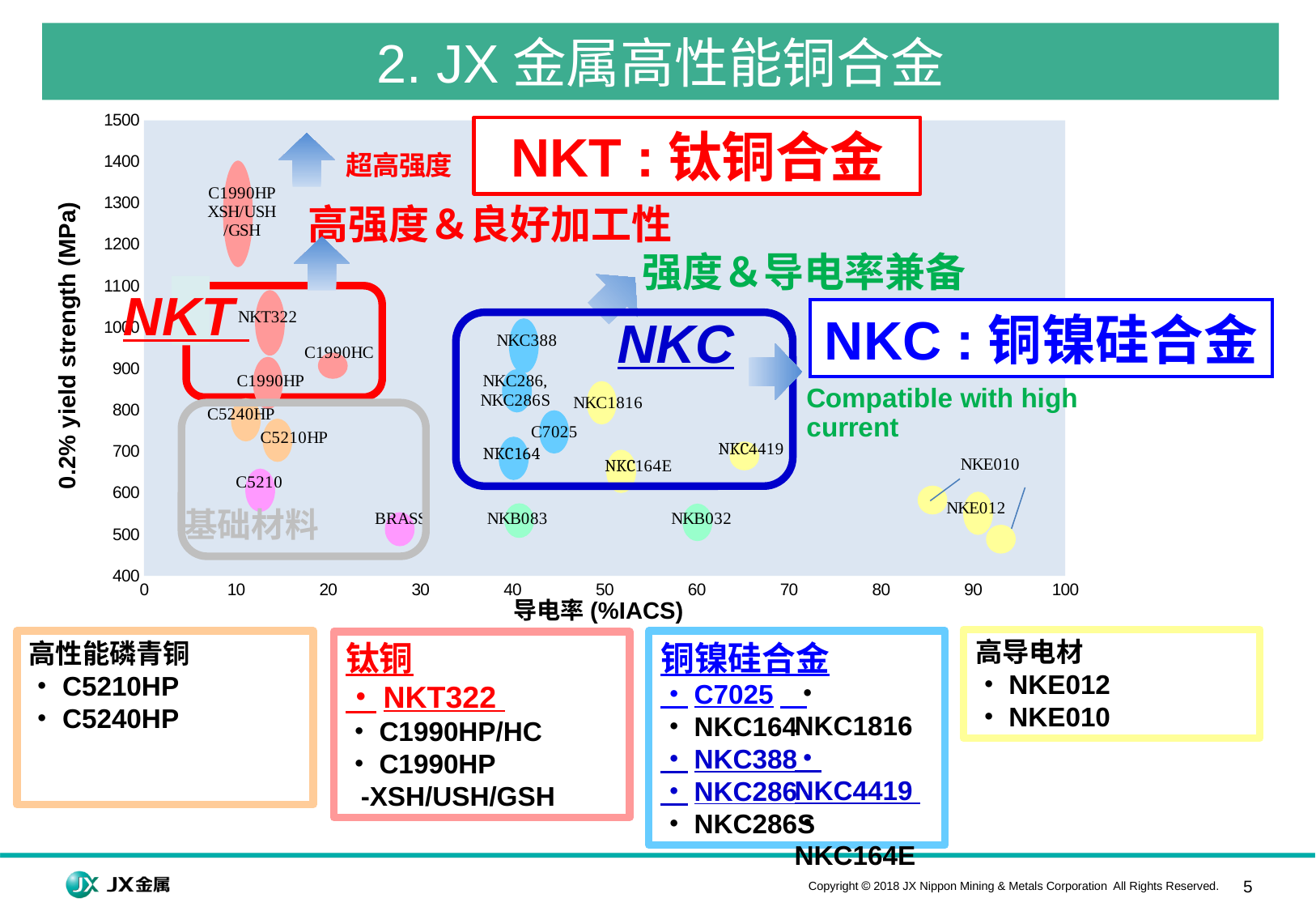

2. JX金属高性能铜合金

### Chart

| Category |  |  |  |  |  |  |  |  |
|---|---|---|---|---|---|---|---|---|
NKT :钛铜合金
NKT

NKC :铜镍硅合金
NKC
0.2% yield strength (MPa)

基础材料
导电率(%IACS)
高导电材
・NKE012
・NKE010
高性能磷青铜
・C5210HP
・C5240HP

铜镍硅合金
・C7025
・NKC164
・NKC388
・NKC286
・NKC286S
钛铜
・NKT322
・C1990HP/HC
・C1990HP
  -XSH/USH/GSH
・NKC1816
・NKC4419
・NKC164E
Copyright © 2018 JX Nippon Mining & Metals Corporation  All Rights Reserved.
5